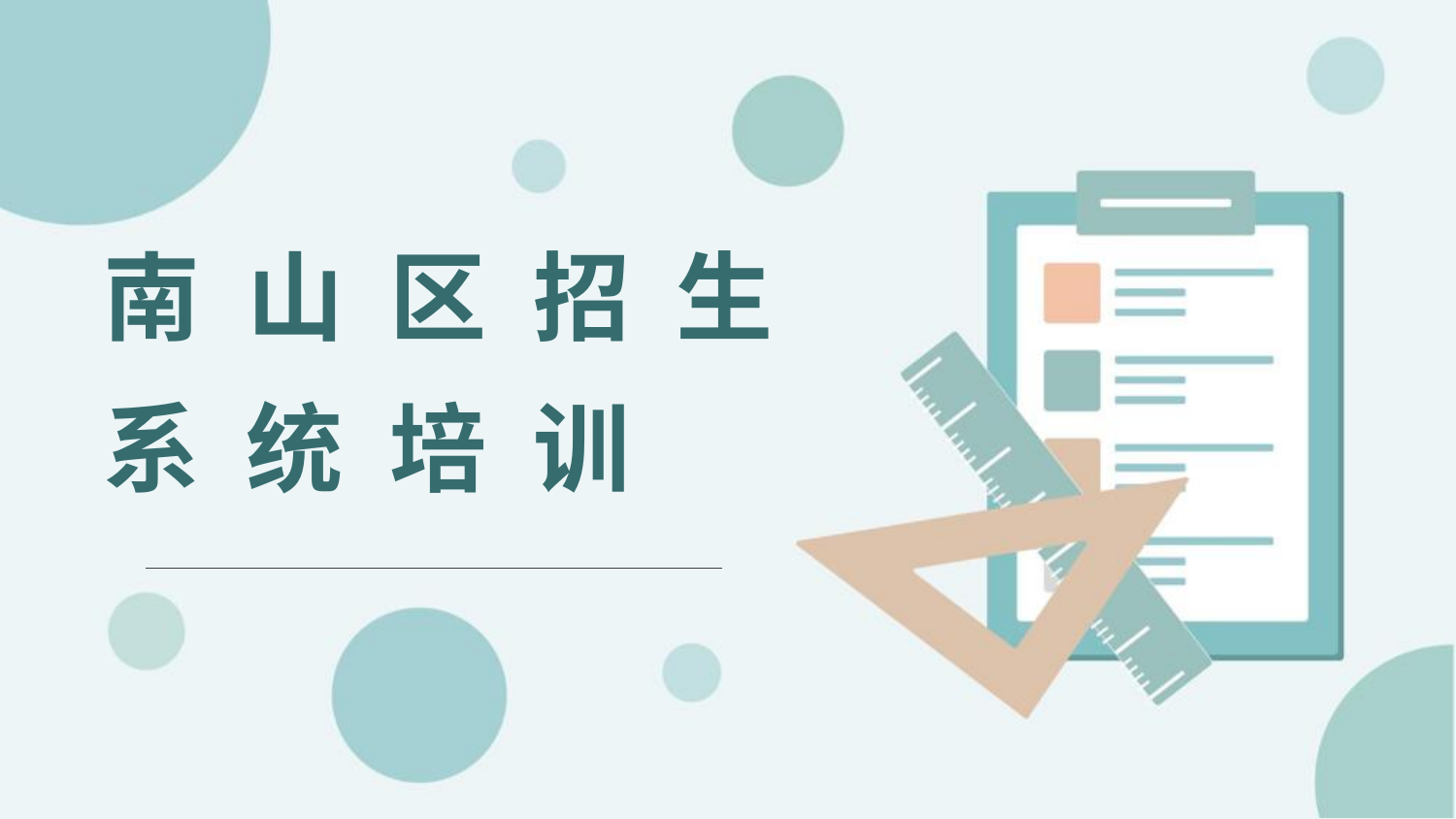

南 山 区 招 生 系 统 培 训